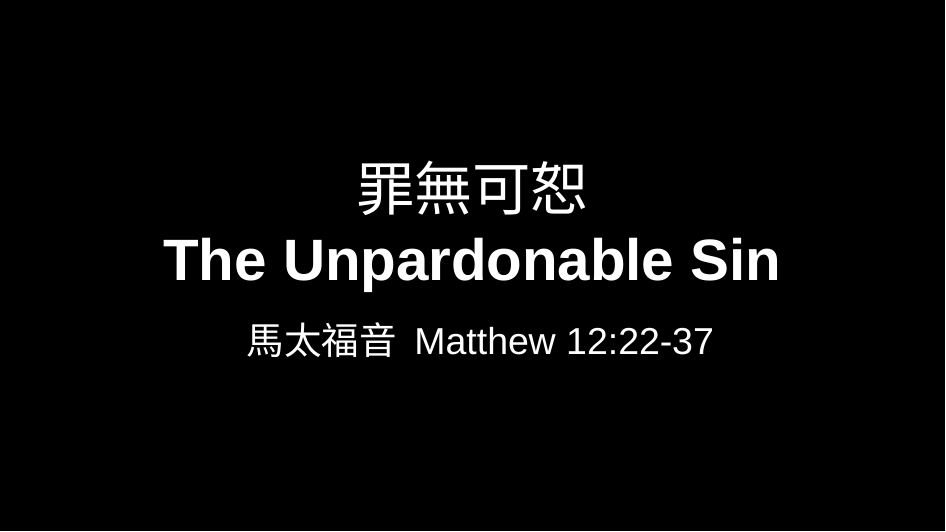

# 罪無可恕 The Unpardonable Sin
馬太福音 Matthew 12:22-37